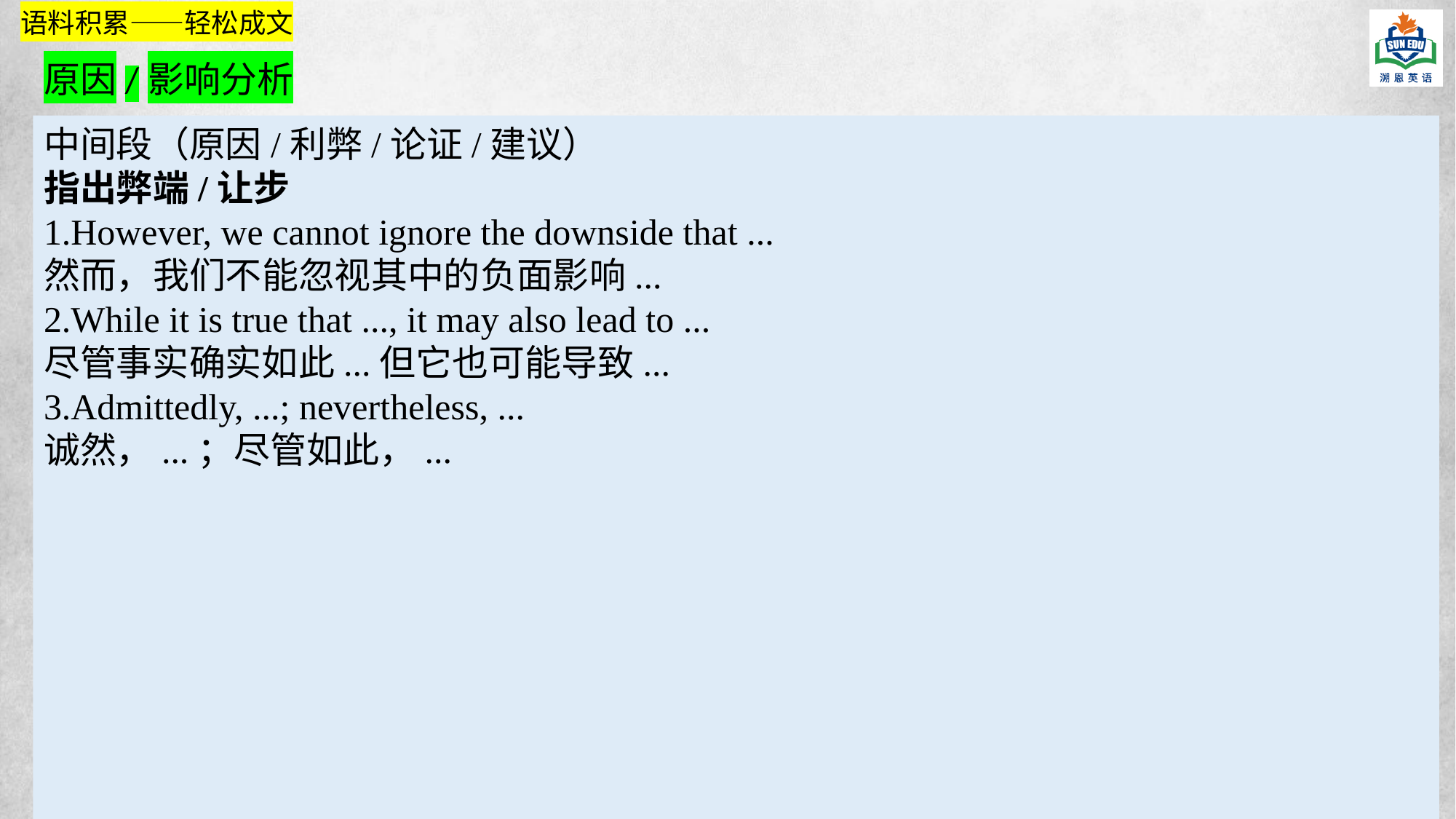

语料积累——轻松成文
原因/影响分析
中间段（原因/利弊/论证/建议）
指出弊端/让步
1.However, we cannot ignore the downside that ...
然而，我们不能忽视其中的负面影响...
2.While it is true that ..., it may also lead to ...
尽管事实确实如此...但它也可能导致...
3.Admittedly, ...; nevertheless, ...
诚然，...；尽管如此，...